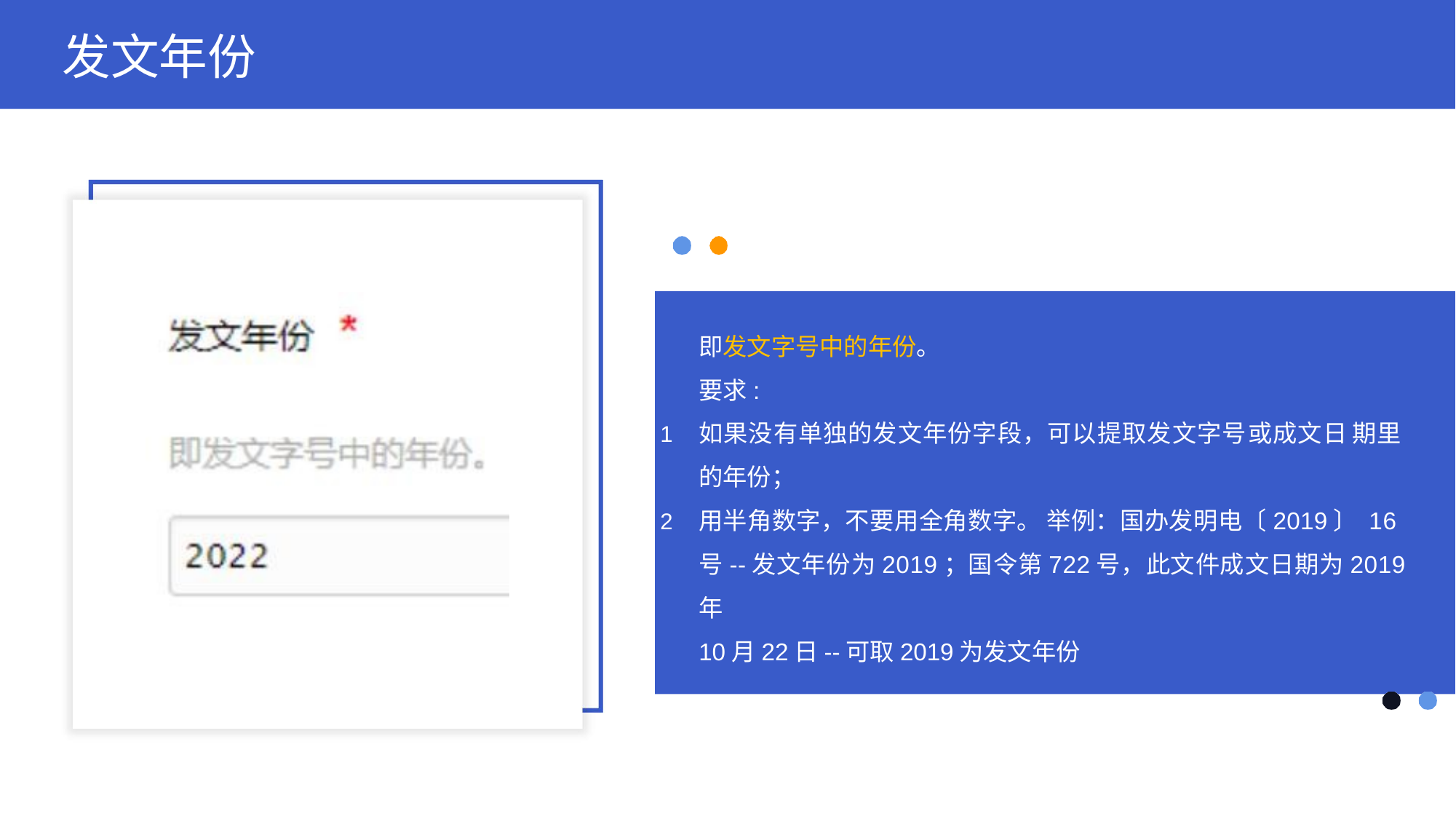

# 发文年份

即发文字号中的年份。 要求:
如果没有单独的发文年份字段，可以提取发文字号或成文日 期里的年份；
用半角数字，不要用全角数字。 举例：国办发明电〔2019〕 16号--发文年份为2019；国令第722号，此文件成文日期为2019年
10月22日--可取2019为发文年份